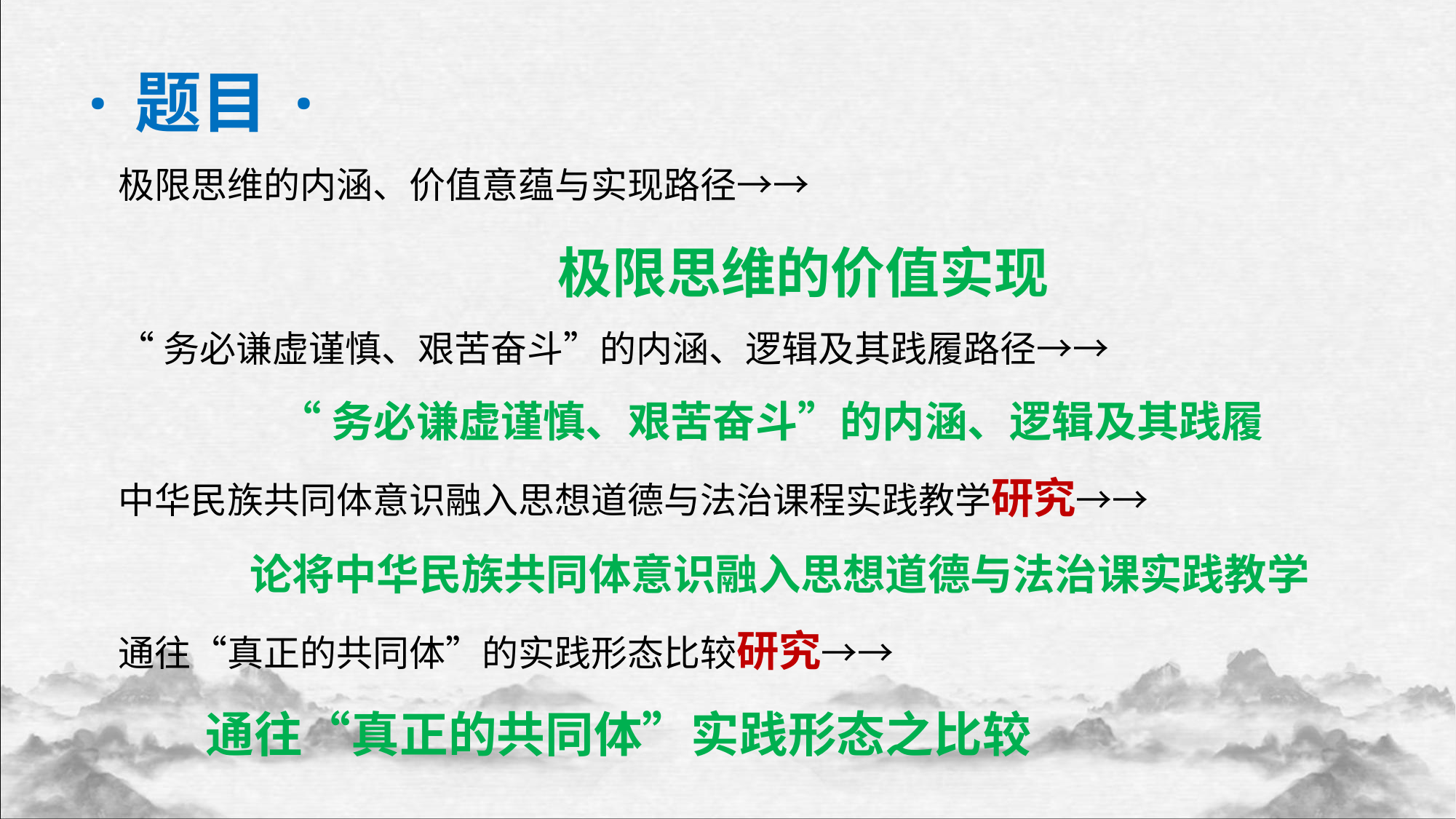

·题目·
极限思维的内涵、价值意蕴与实现路径→→
                                   极限思维的价值实现
“务必谦虚谨慎、艰苦奋斗”的内涵、逻辑及其践履路径→→
                 “务必谦虚谨慎、艰苦奋斗”的内涵、逻辑及其践履
中华民族共同体意识融入思想道德与法治课程实践教学研究→→
               论将中华民族共同体意识融入思想道德与法治课实践教学
通往“真正的共同体”的实践形态比较研究→→
        通往“真正的共同体”实践形态之比较